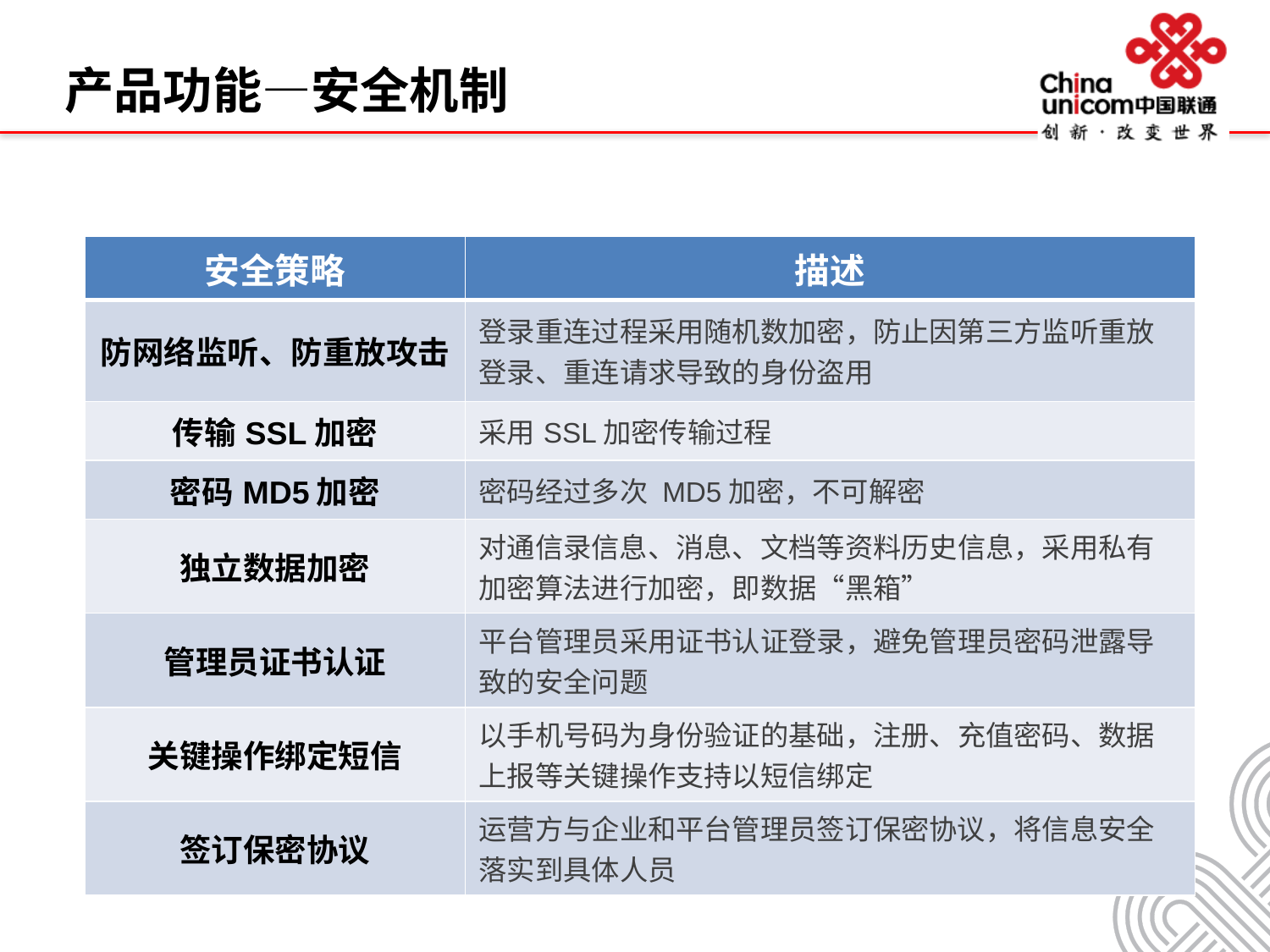

产品功能—安全机制
| 安全策略 | 描述 |
| --- | --- |
| 防网络监听、防重放攻击 | 登录重连过程采用随机数加密，防止因第三方监听重放登录、重连请求导致的身份盗用 |
| 传输SSL加密 | 采用SSL加密传输过程 |
| 密码MD5加密 | 密码经过多次 MD5加密，不可解密 |
| 独立数据加密 | 对通信录信息、消息、文档等资料历史信息，采用私有加密算法进行加密，即数据“黑箱” |
| 管理员证书认证 | 平台管理员采用证书认证登录，避免管理员密码泄露导致的安全问题 |
| 关键操作绑定短信 | 以手机号码为身份验证的基础，注册、充值密码、数据上报等关键操作支持以短信绑定 |
| 签订保密协议 | 运营方与企业和平台管理员签订保密协议，将信息安全落实到具体人员 |